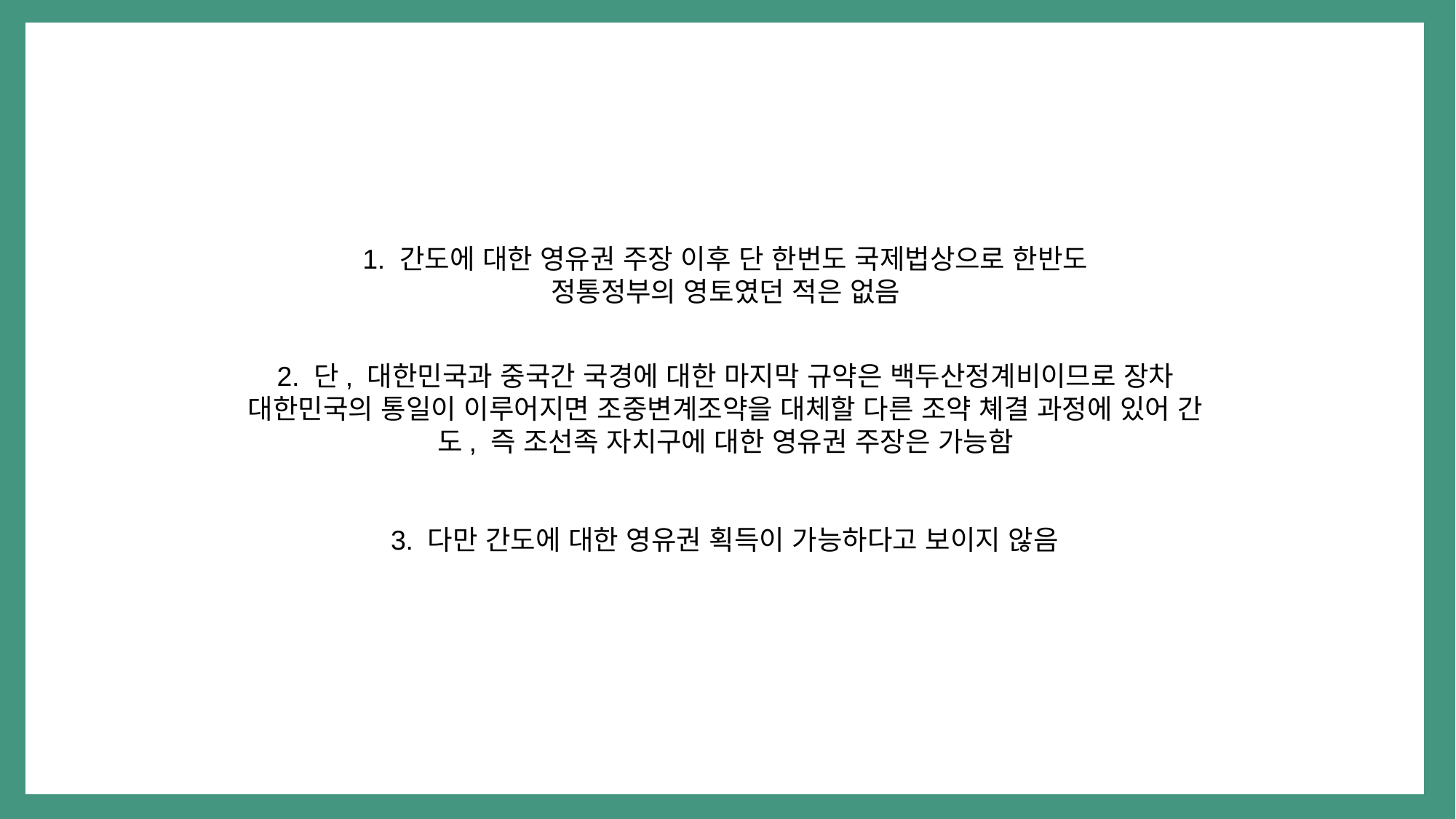

1. 간도에 대한 영유권 주장 이후 단 한번도 국제법상으로 한반도 정통정부의 영토였던 적은 없음
2. 단, 대한민국과 중국간 국경에 대한 마지막 규약은 백두산정계비이므로 장차 대한민국의 통일이 이루어지면 조중변계조약을 대체할 다른 조약 쳬결 과정에 있어 간도, 즉 조선족 자치구에 대한 영유권 주장은 가능함
3. 다만 간도에 대한 영유권 획득이 가능하다고 보이지 않음